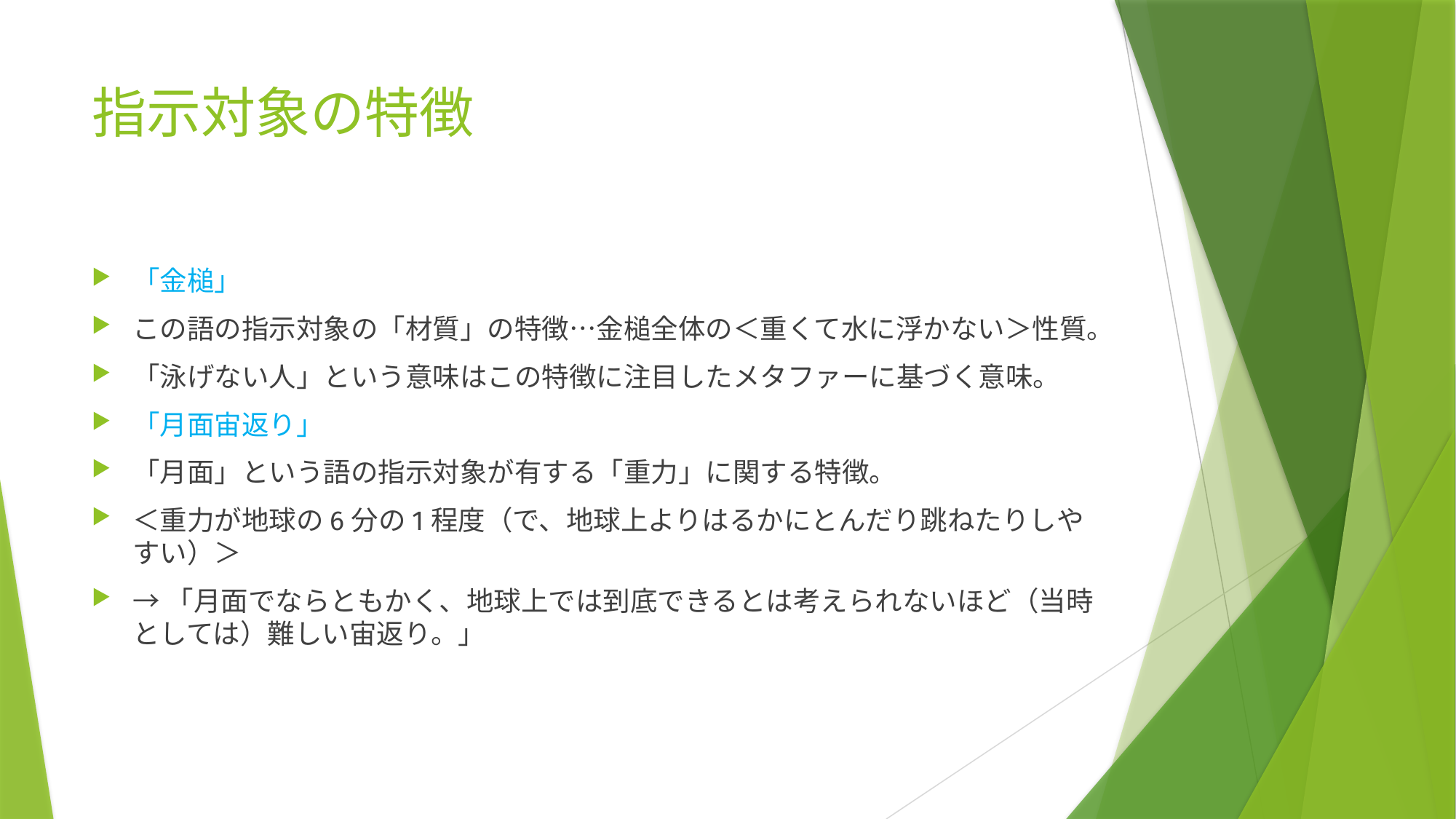

# 指示対象の特徴
「金槌」
この語の指示対象の「材質」の特徴…金槌全体の＜重くて水に浮かない＞性質。
「泳げない人」という意味はこの特徴に注目したメタファーに基づく意味。
「月面宙返り」
「月面」という語の指示対象が有する「重力」に関する特徴。
＜重力が地球の6分の1程度（で、地球上よりはるかにとんだり跳ねたりしやすい）＞
→「月面でならともかく、地球上では到底できるとは考えられないほど（当時としては）難しい宙返り。」